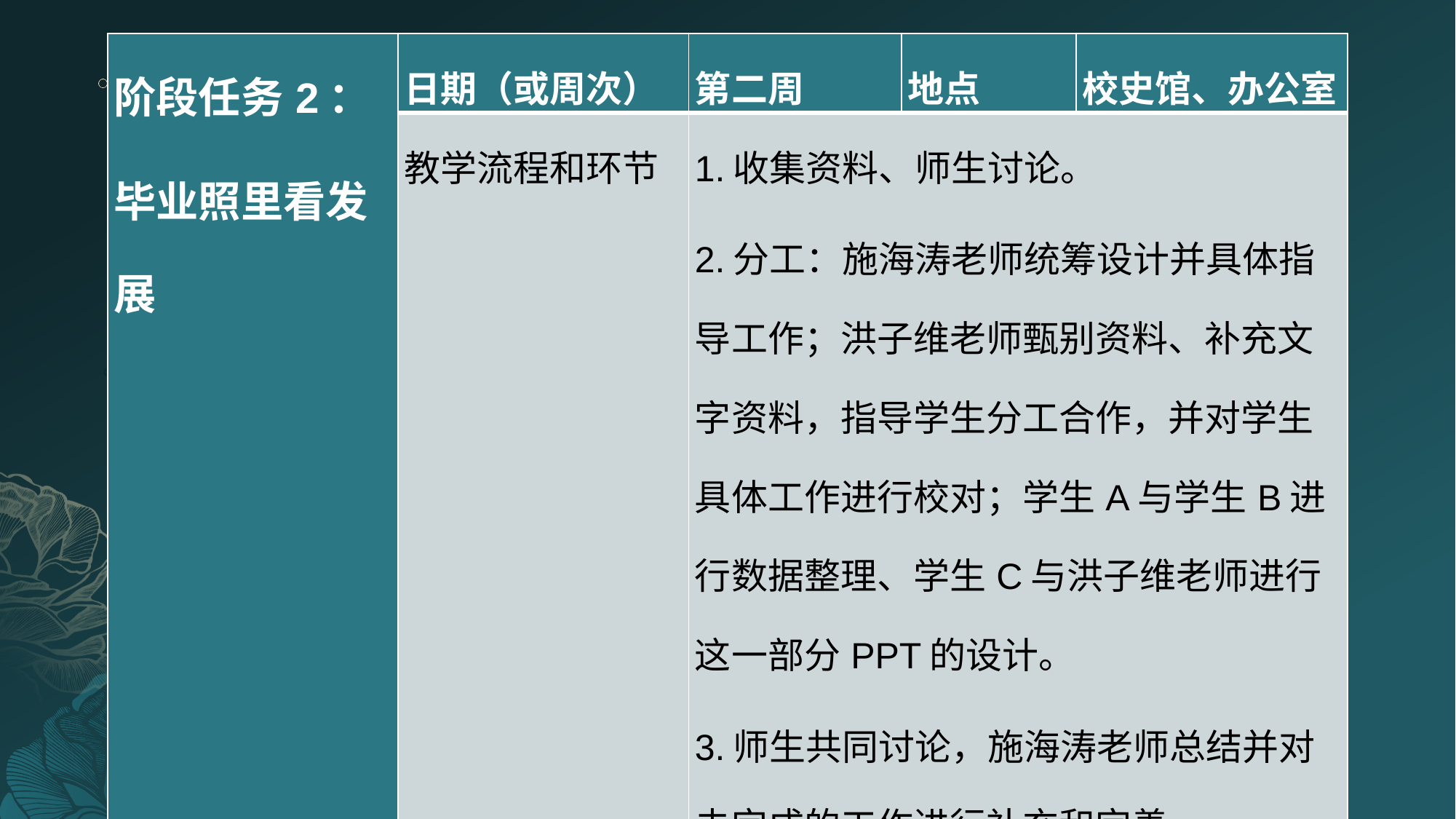

| 阶段任务2： 毕业照里看发展 | 日期（或周次） | 第二周 | 地点 | 校史馆、办公室 |
| --- | --- | --- | --- | --- |
|  | 教学流程和环节 | 1.收集资料、师生讨论。 2.分工：施海涛老师统筹设计并具体指导工作；洪子维老师甄别资料、补充文字资料，指导学生分工合作，并对学生具体工作进行校对；学生A与学生B进行数据整理、学生C与洪子维老师进行这一部分PPT的设计。 3.师生共同讨论，施海涛老师总结并对未完成的工作进行补充和完善。 |  |  |